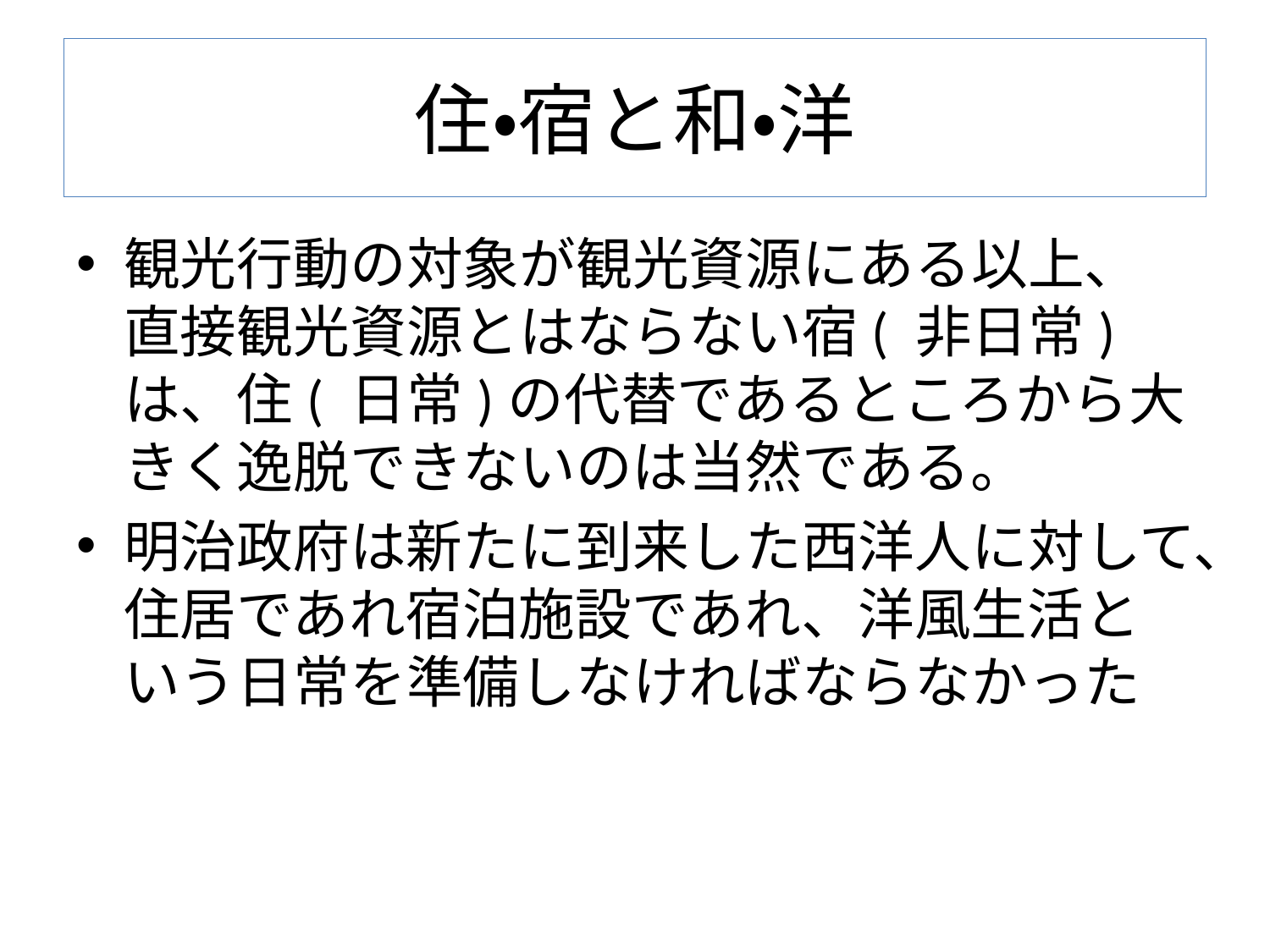

# 住・宿と和・洋
観光行動の対象が観光資源にある以上、直接観光資源とはならない宿( 非日常) は、住( 日常)の代替であるところから大きく逸脱できないのは当然である。
明治政府は新たに到来した西洋人に対して、住居であれ宿泊施設であれ、洋風生活という日常を準備しなければならなかった